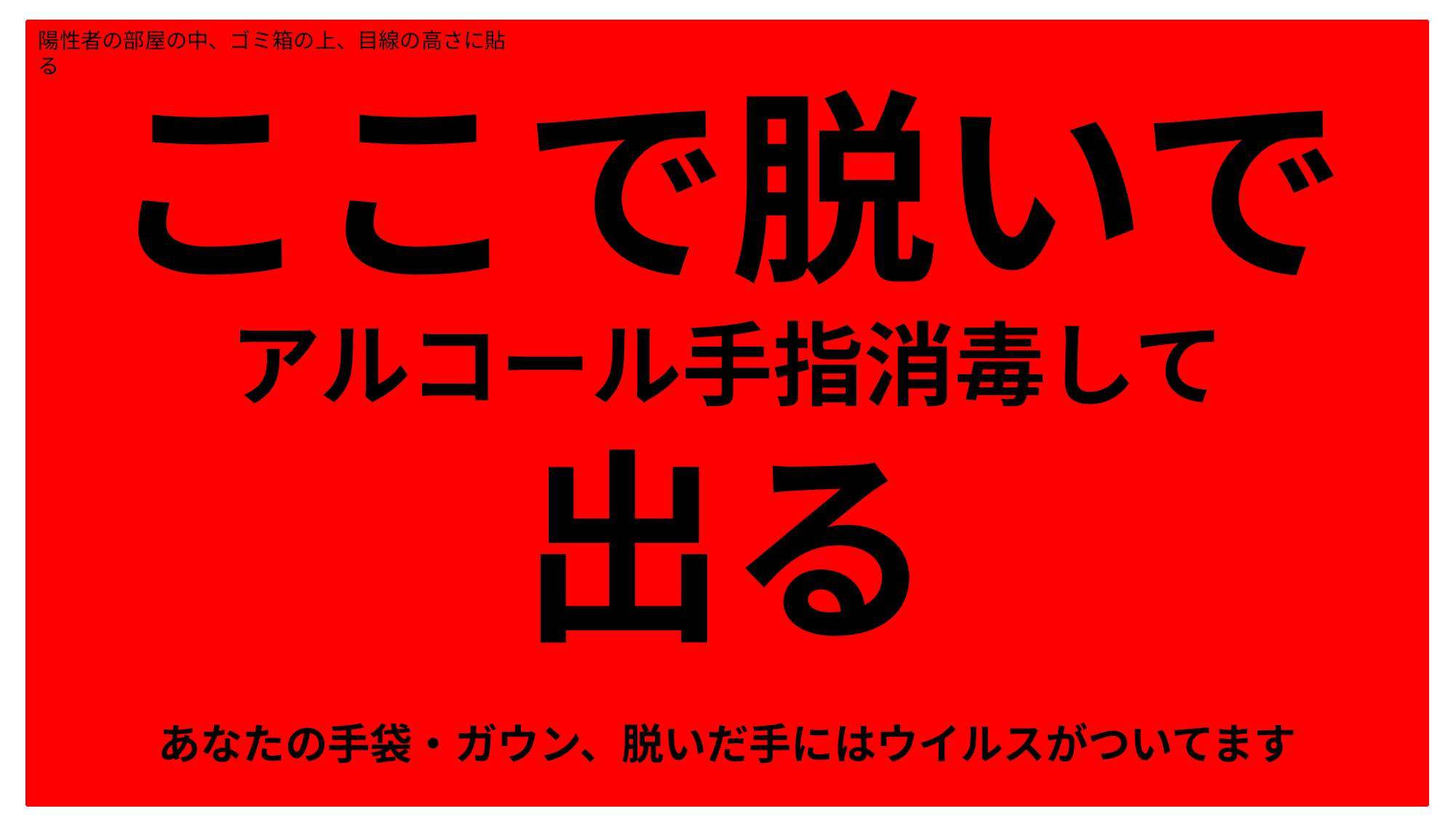

# ここで脱いで アルコール手指消毒して 出る あなたの手袋・ガウン、脱いだ手にはウイルスがついてます
陽性者の部屋の中、ゴミ箱の上、目線の高さに貼る